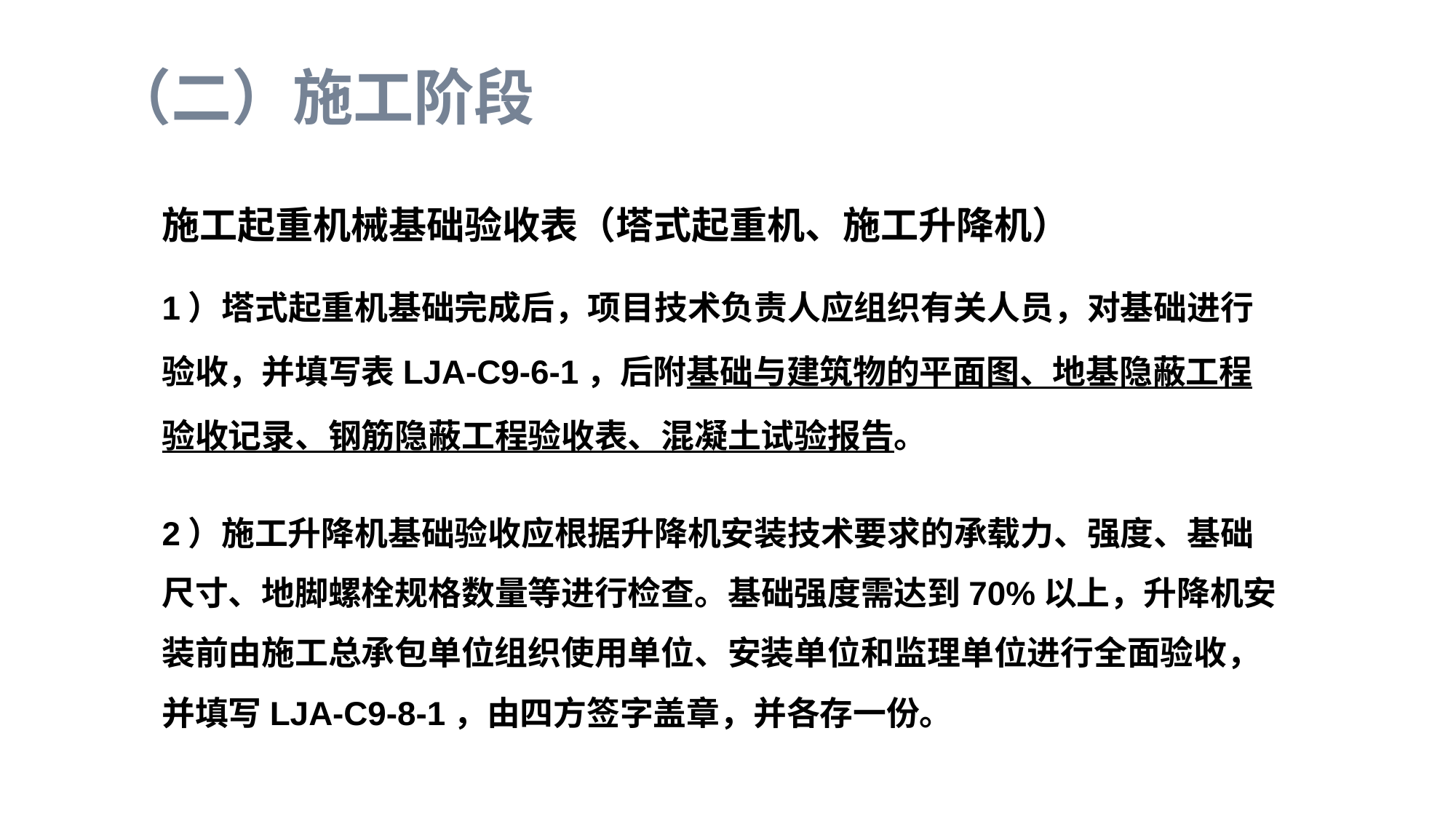

# （二）施工阶段
施工起重机械基础验收表（塔式起重机、施工升降机）
1）塔式起重机基础完成后，项目技术负责人应组织有关人员，对基础进行验收，并填写表LJA-C9-6-1，后附基础与建筑物的平面图、地基隐蔽工程验收记录、钢筋隐蔽工程验收表、混凝土试验报告。

2）施工升降机基础验收应根据升降机安装技术要求的承载力、强度、基础尺寸、地脚螺栓规格数量等进行检查。基础强度需达到70%以上，升降机安装前由施工总承包单位组织使用单位、安装单位和监理单位进行全面验收，并填写LJA-C9-8-1，由四方签字盖章，并各存一份。